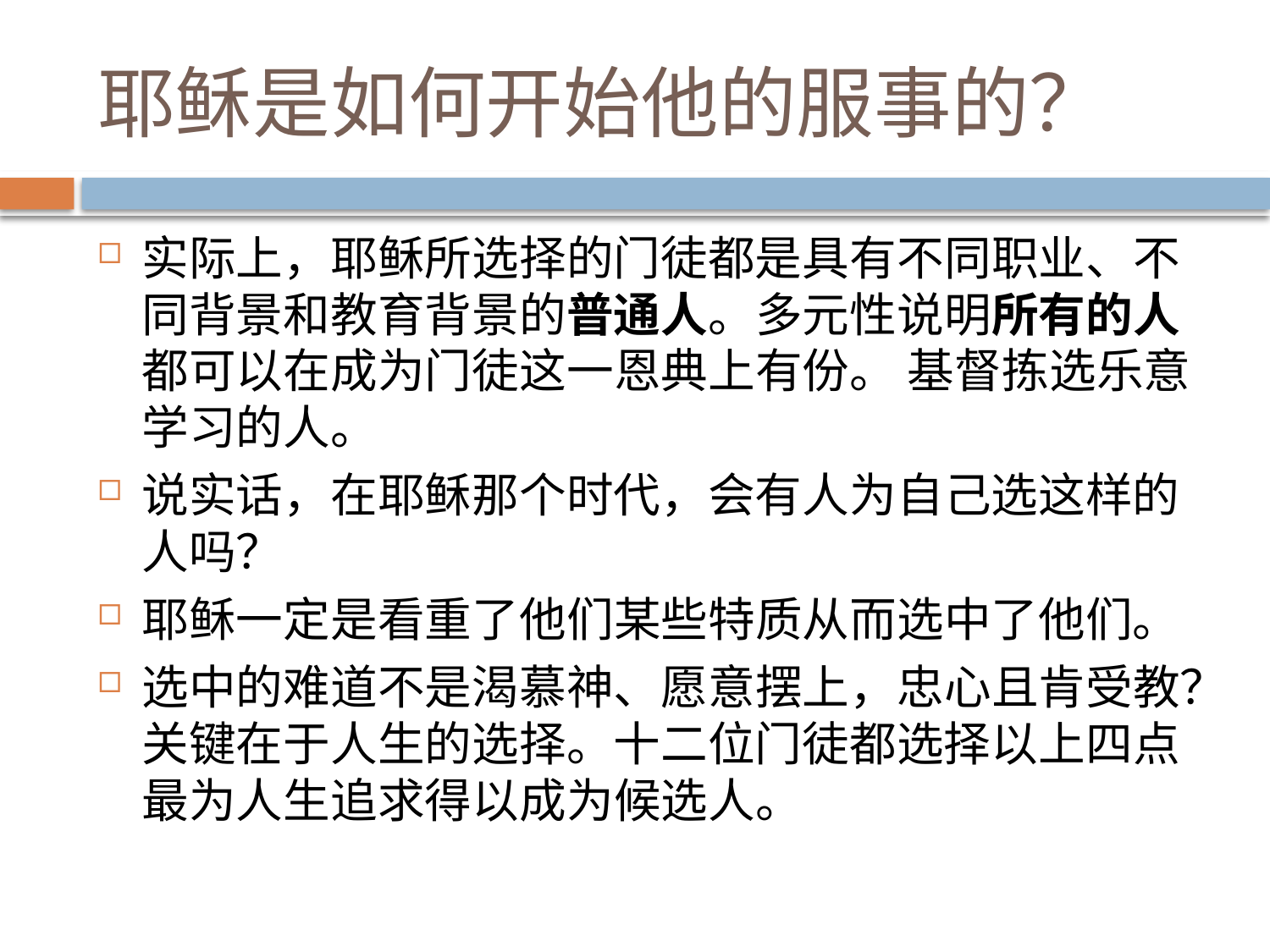

# 耶稣是如何开始他的服事的？
实际上，耶稣所选择的门徒都是具有不同职业、不同背景和教育背景的普通人。多元性说明所有的人都可以在成为门徒这一恩典上有份。 基督拣选乐意学习的人。
说实话，在耶稣那个时代，会有人为自己选这样的人吗？
耶稣一定是看重了他们某些特质从而选中了他们。
选中的难道不是渴慕神、愿意摆上，忠心且肯受教？关键在于人生的选择。十二位门徒都选择以上四点最为人生追求得以成为候选人。